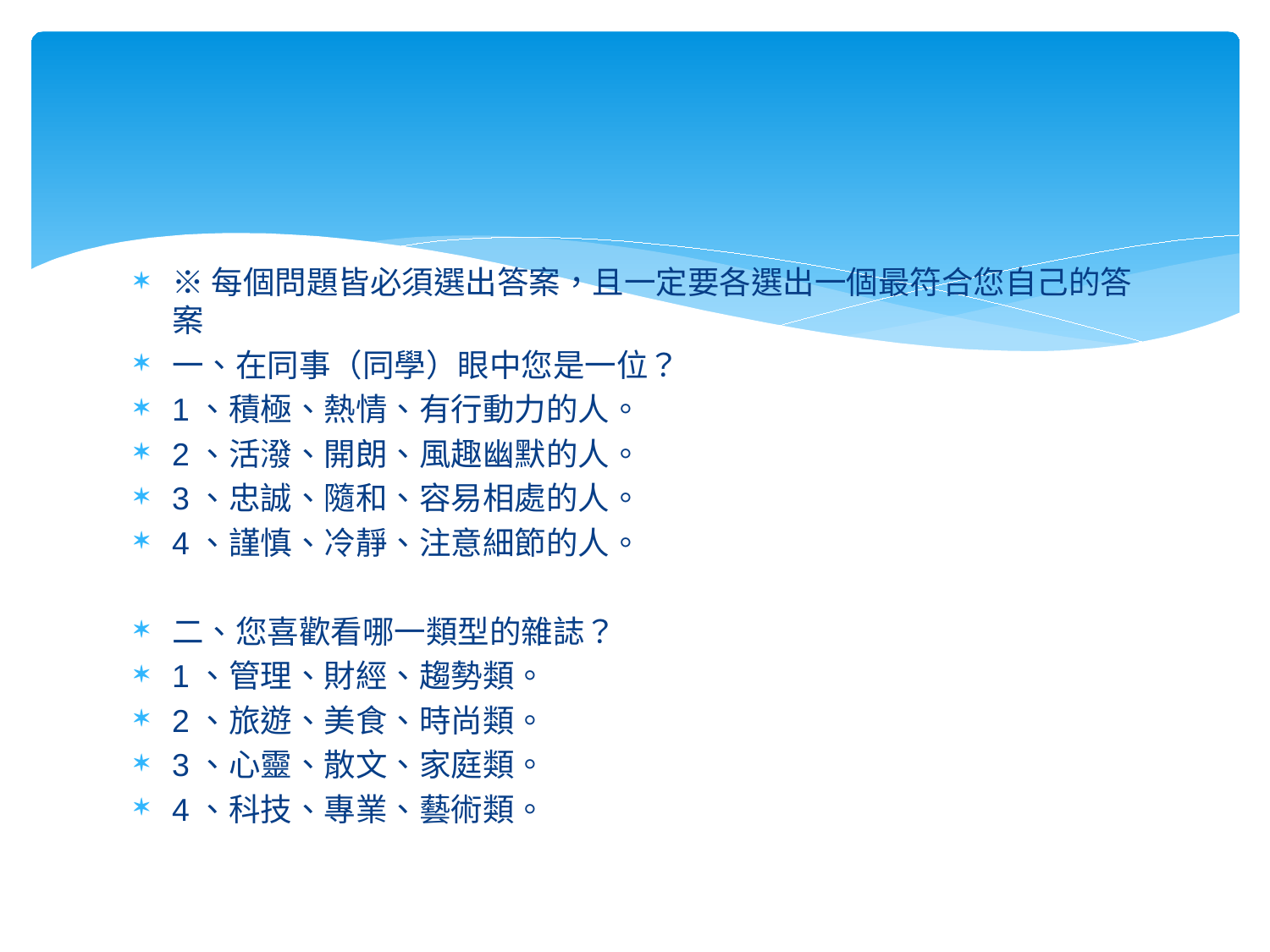

#
※每個問題皆必須選出答案，且一定要各選出一個最符合您自己的答案
一、在同事（同學）眼中您是一位？
1、積極、熱情、有行動力的人。
2、活潑、開朗、風趣幽默的人。
3、忠誠、隨和、容易相處的人。
4、謹慎、冷靜、注意細節的人。

二、您喜歡看哪一類型的雜誌？
1、管理、財經、趨勢類。
2、旅遊、美食、時尚類。
3、心靈、散文、家庭類。
4、科技、專業、藝術類。